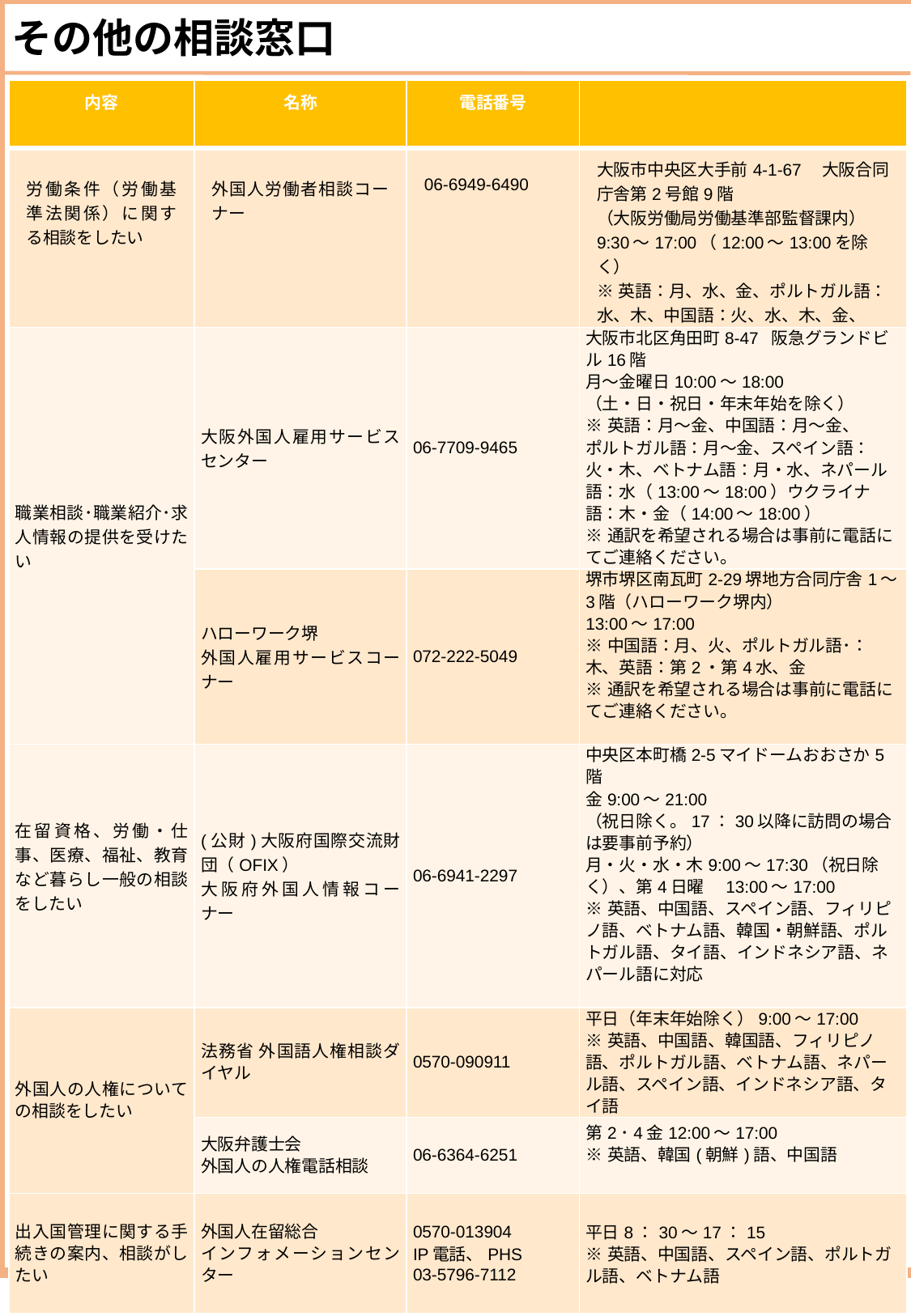

その他の相談窓口
| 内容 | 名称 | 電話番号 |  |
| --- | --- | --- | --- |
| 労働条件（労働基準法関係）に関する相談をしたい | 外国人労働者相談コーナー | 06-6949-6490 | 大阪市中央区大手前4-1-67　大阪合同庁舎第2号館9階 （大阪労働局労働基準部監督課内） 9:30～17:00（12:00～13:00を除く） ※英語：月、水、金、ポルトガル語：水、木、中国語：火、水、木、金、 ベトナム語：金 |
| 職業相談･職業紹介･求人情報の提供を受けたい | 大阪外国人雇用サービスセンター | 06-7709-9465 | 大阪市北区角田町8-47 阪急グランドビル16階 月～金曜日10:00～18:00 （土・日・祝日・年末年始を除く） ※英語：月～金、中国語：月～金、 ポルトガル語：月～金、スペイン語：火・木、ベトナム語：月・水、ネパール語：水（13:00～18:00）ウクライナ語：木・金（14:00～18:00） ※通訳を希望される場合は事前に電話にてご連絡ください。 |
|  | ハローワーク堺 外国人雇用サービスコーナー | 072-222-5049 | 堺市堺区南瓦町2-29堺地方合同庁舎1～3階（ハローワーク堺内） 13:00～17:00 ※中国語：月、火、ポルトガル語･：木、英語：第2・第4水、金 ※通訳を希望される場合は事前に電話にてご連絡ください。 |
| 在留資格、労働・仕事、医療、福祉、教育など暮らし一般の相談をしたい | (公財)大阪府国際交流財団（OFIX） 大阪府外国人情報コーナー | 06-6941-2297 | 中央区本町橋2-5マイドームおおさか5階 金9:00～21:00 （祝日除く。17：30以降に訪問の場合は要事前予約） 月・火・水・木9:00～17:30（祝日除く）、第4日曜　13:00～17:00 ※英語、中国語、スペイン語、フィリピノ語、ベトナム語、韓国・朝鮮語、ポルトガル語、タイ語、インドネシア語、ネパール語に対応 |
| 外国人の人権についての相談をしたい | 法務省 外国語人権相談ダイヤル | 0570-090911 | 平日（年末年始除く）9:00～17:00 ※英語、中国語、韓国語、フィリピノ語、ポルトガル語、ベトナム語、ネパール語、スペイン語、インドネシア語、タイ語 |
|  | 大阪弁護士会 外国人の人権電話相談 | 06-6364-6251 | 第2･4金12:00～17:00 ※英語、韓国(朝鮮)語、中国語 |
| 出入国管理に関する手続きの案内、相談がしたい | 外国人在留総合 インフォメーションセンター | 0570-013904 IP電話、PHS 　 03-5796-7112 | 平日8：30～17：15 ※英語、中国語、スペイン語、ポルトガル語、ベトナム語 |